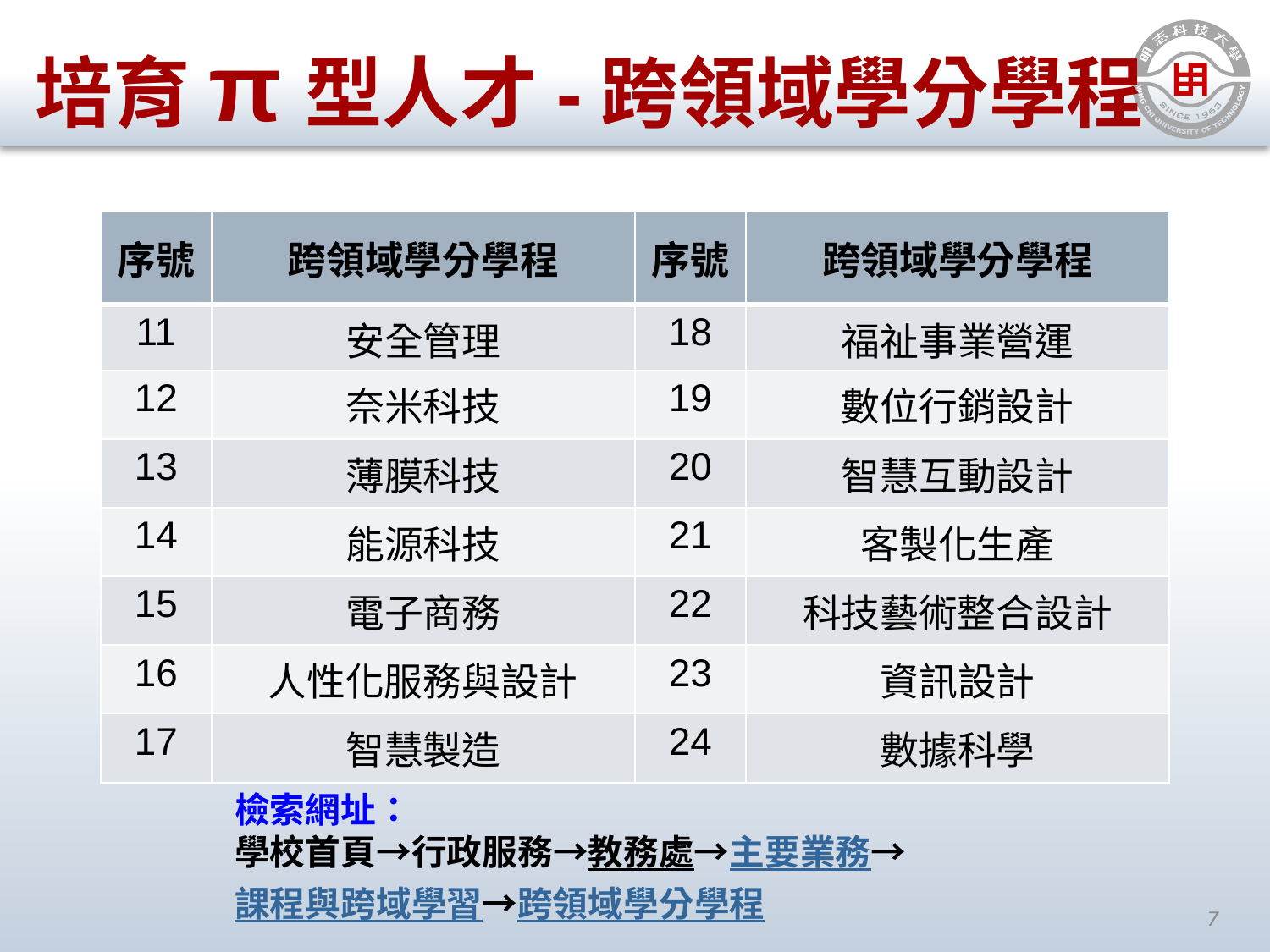

培育π型人才-跨領域學分學程
| 序號 | 跨領域學分學程 | 序號 | 跨領域學分學程 |
| --- | --- | --- | --- |
| 11 | 安全管理 | 18 | 福祉事業營運 |
| 12 | 奈米科技 | 19 | 數位行銷設計 |
| 13 | 薄膜科技 | 20 | 智慧互動設計 |
| 14 | 能源科技 | 21 | 客製化生產 |
| 15 | 電子商務 | 22 | 科技藝術整合設計 |
| 16 | 人性化服務與設計 | 23 | 資訊設計 |
| 17 | 智慧製造 | 24 | 數據科學 |
檢索網址：
學校首頁→行政服務→教務處→主要業務→課程與跨域學習→跨領域學分學程
7